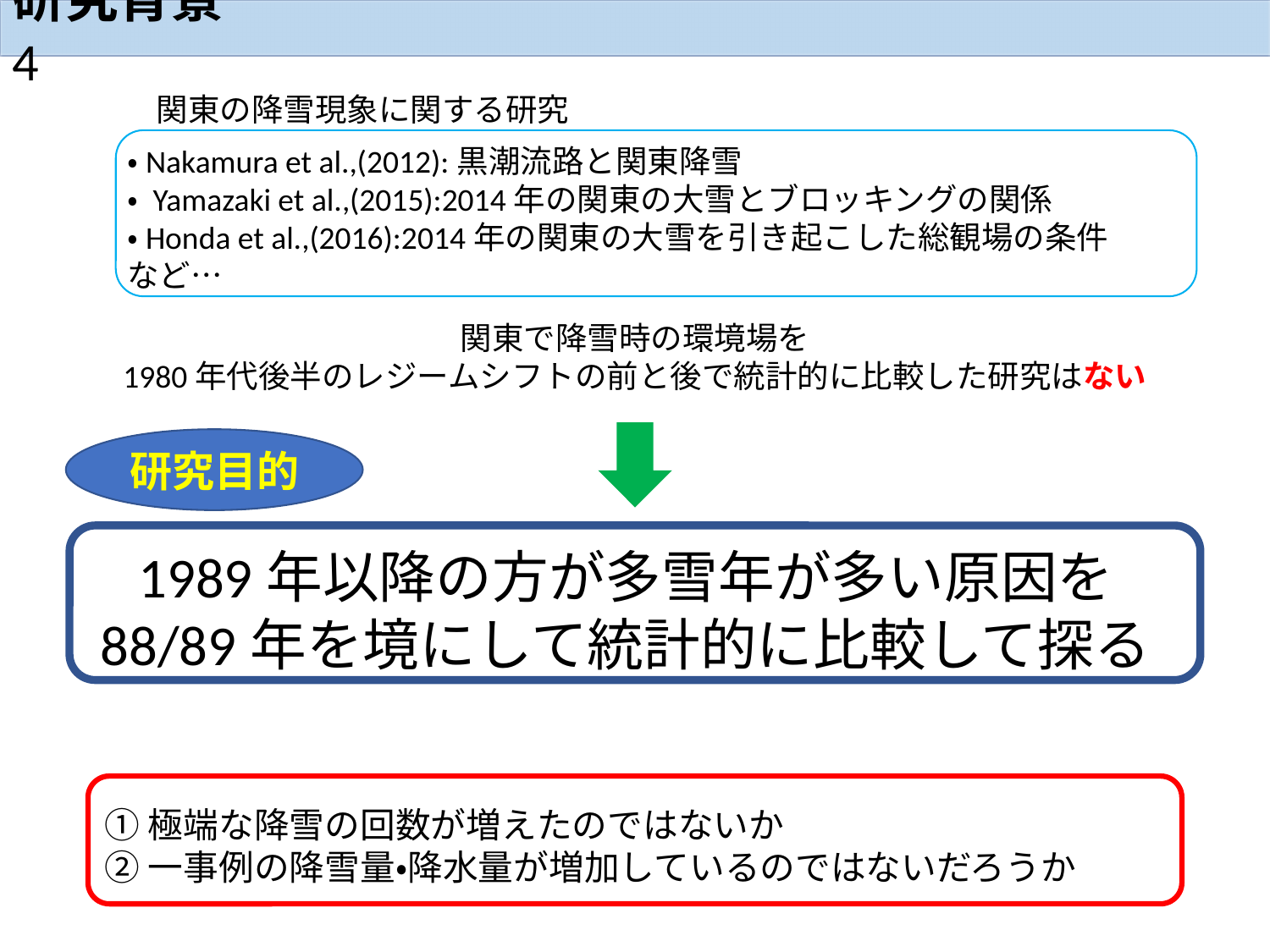

研究背景                  　　　　　　　　　　　 　            4
関東の降雪現象に関する研究

・Nakamura et al.,(2012):黒潮流路と関東降雪
・ Yamazaki et al.,(2015):2014年の関東の大雪とブロッキングの関係
・Honda et al.,(2016):2014年の関東の大雪を引き起こした総観場の条件
など…
関東で降雪時の環境場を
1980年代後半のレジームシフトの前と後で統計的に比較した研究はない

研究目的

   1989年以降の方が多雪年が多い原因を
88/89年を境にして統計的に比較して探る

①極端な降雪の回数が増えたのではないか
②一事例の降雪量・降水量が増加しているのではないだろうか